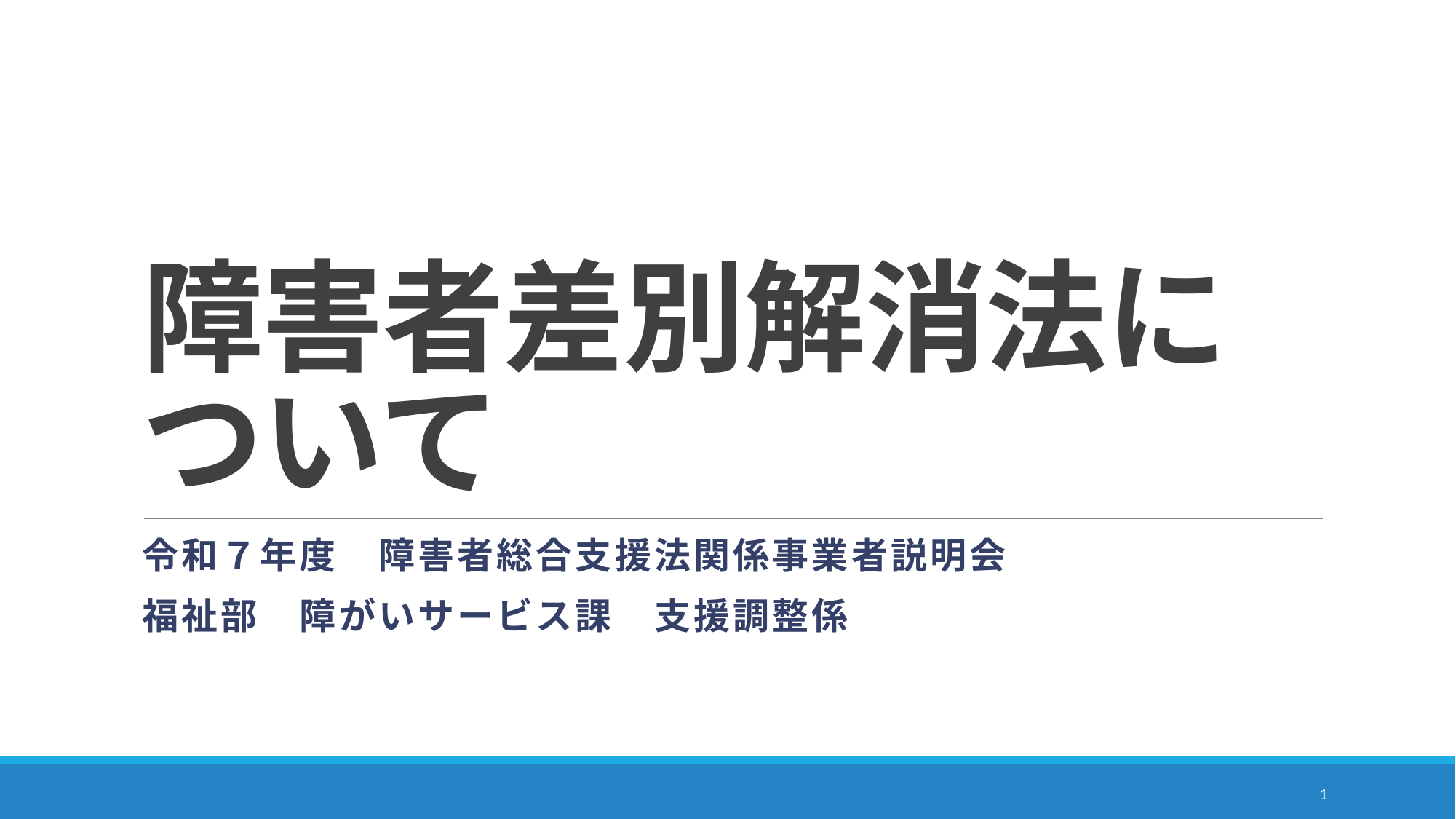

# 障害者差別解消法について
令和７年度　障害者総合支援法関係事業者説明会
福祉部　障がいサービス課　支援調整係
1